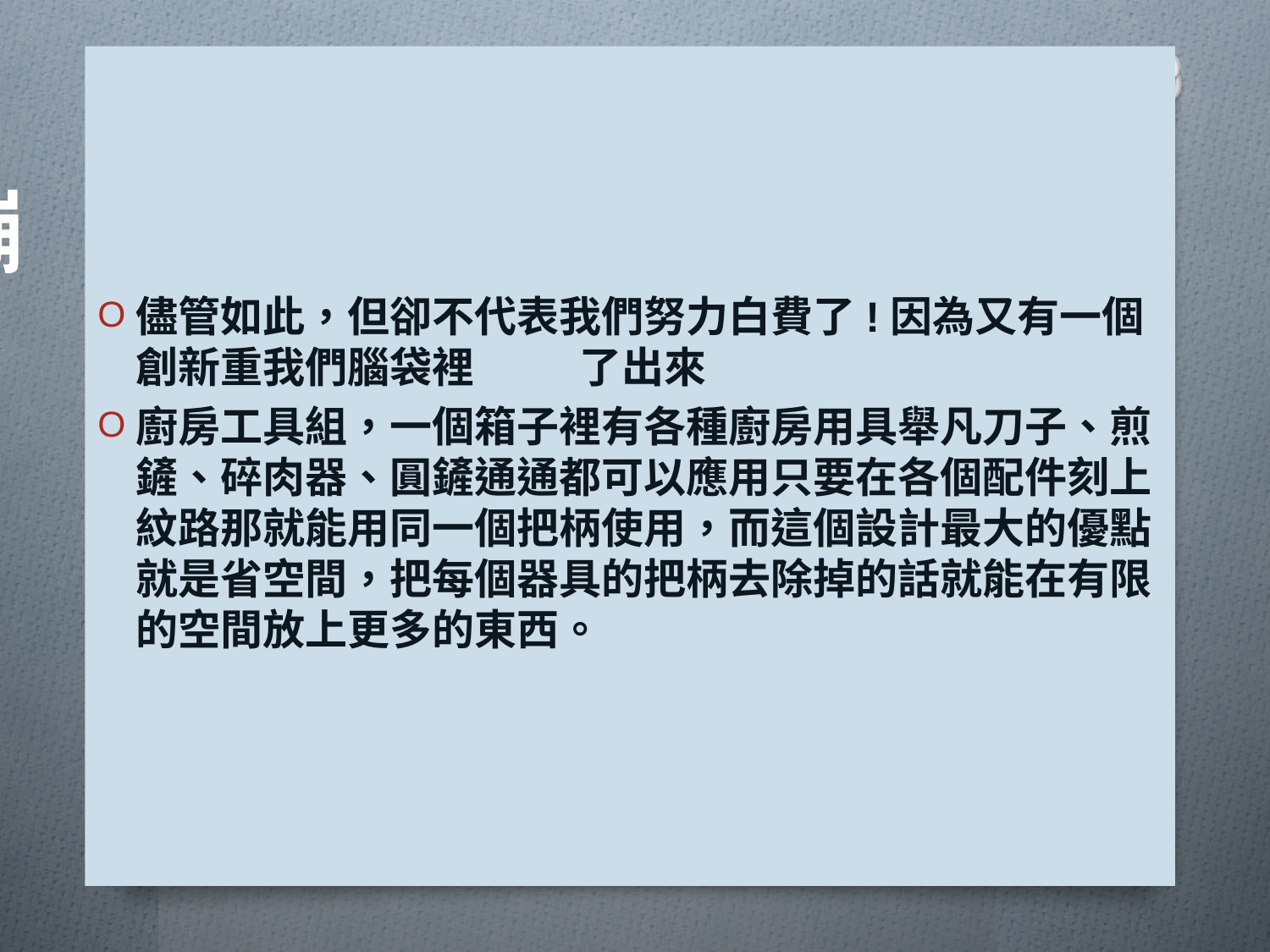

儘管如此，但卻不代表我們努力白費了!因為又有一個創新重我們腦袋裡           了出來
廚房工具組，一個箱子裡有各種廚房用具舉凡刀子、煎鏟、碎肉器、圓鏟通通都可以應用只要在各個配件刻上紋路那就能用同一個把柄使用，而這個設計最大的優點就是省空間，把每個器具的把柄去除掉的話就能在有限的空間放上更多的東西。

#
蹦